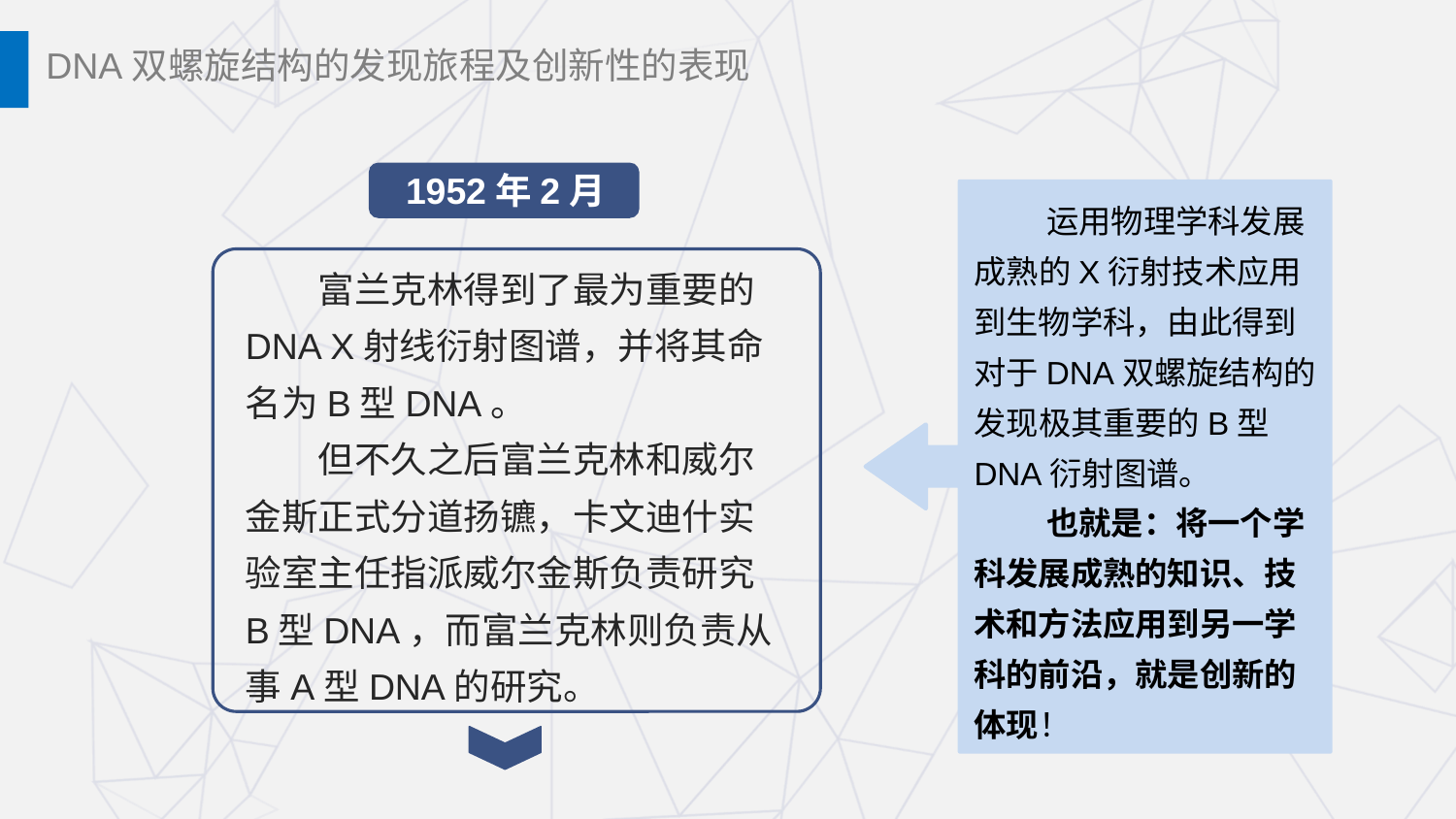

DNA双螺旋结构的发现旅程及创新性的表现

1952年2月
运用物理学科发展成熟的X衍射技术应用到生物学科，由此得到对于DNA双螺旋结构的发现极其重要的B型DNA衍射图谱。
也就是：将一个学科发展成熟的知识、技术和方法应用到另一学科的前沿，就是创新的体现！

富兰克林得到了最为重要的DNA X射线衍射图谱，并将其命名为B型DNA。
但不久之后富兰克林和威尔金斯正式分道扬镳，卡文迪什实验室主任指派威尔金斯负责研究B型DNA，而富兰克林则负责从事A型DNA的研究。